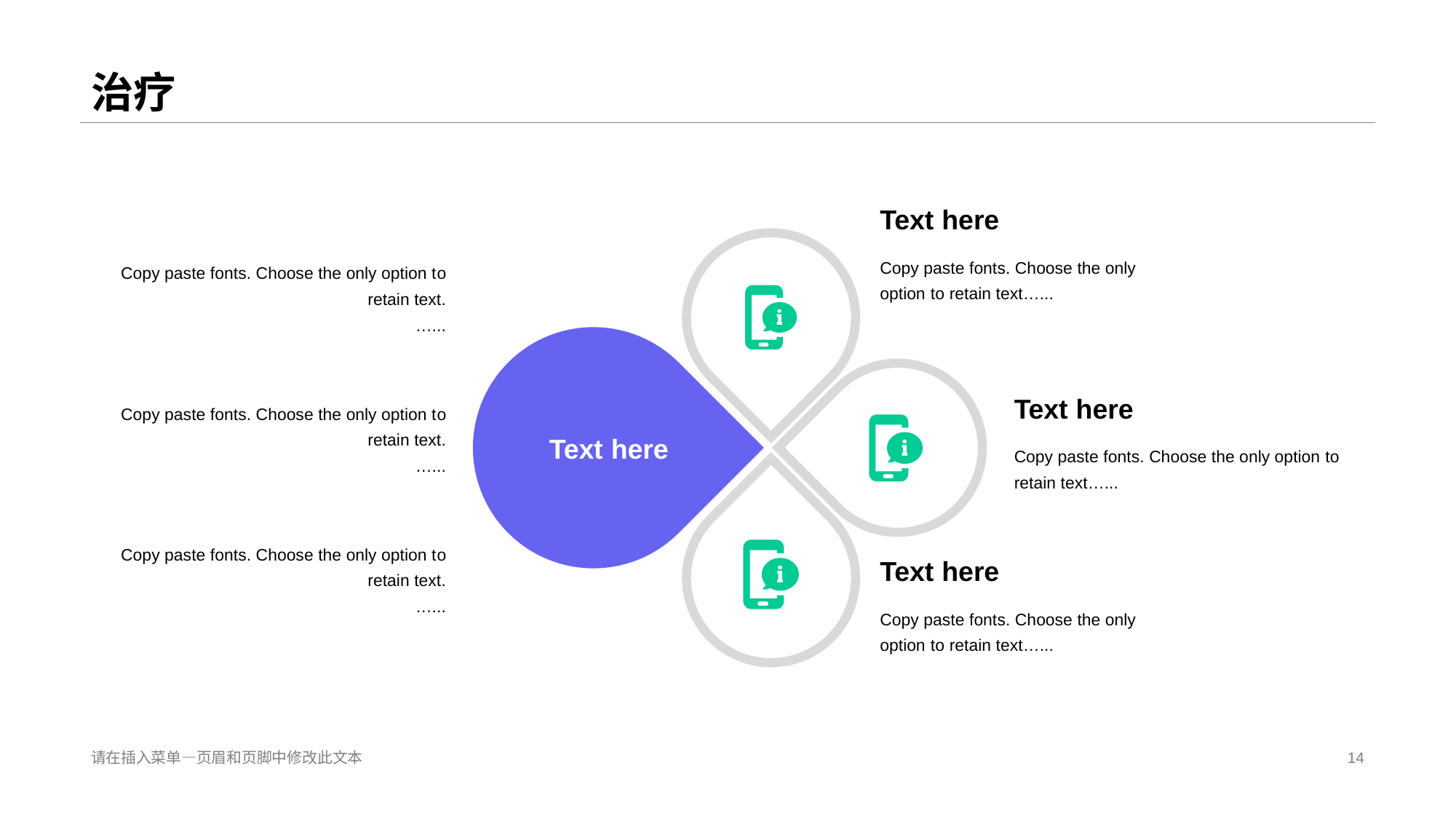

# 治疗
Text  here

Copy paste fonts. Choose the only option  to retain text…...
Copy paste fonts. Choose the only option t o retain text.
…...

Text  here
Copy paste fonts. Choose the only option t o retain text.
…...

Text  here
Copy paste fonts. Choose the only option  to retain text…...

Copy paste fonts. Choose the only option t o retain text.
…...

Text  here
Copy paste fonts. Choose the only option  to retain text…...
请在插入菜单—页眉和页脚中修改此文本
14